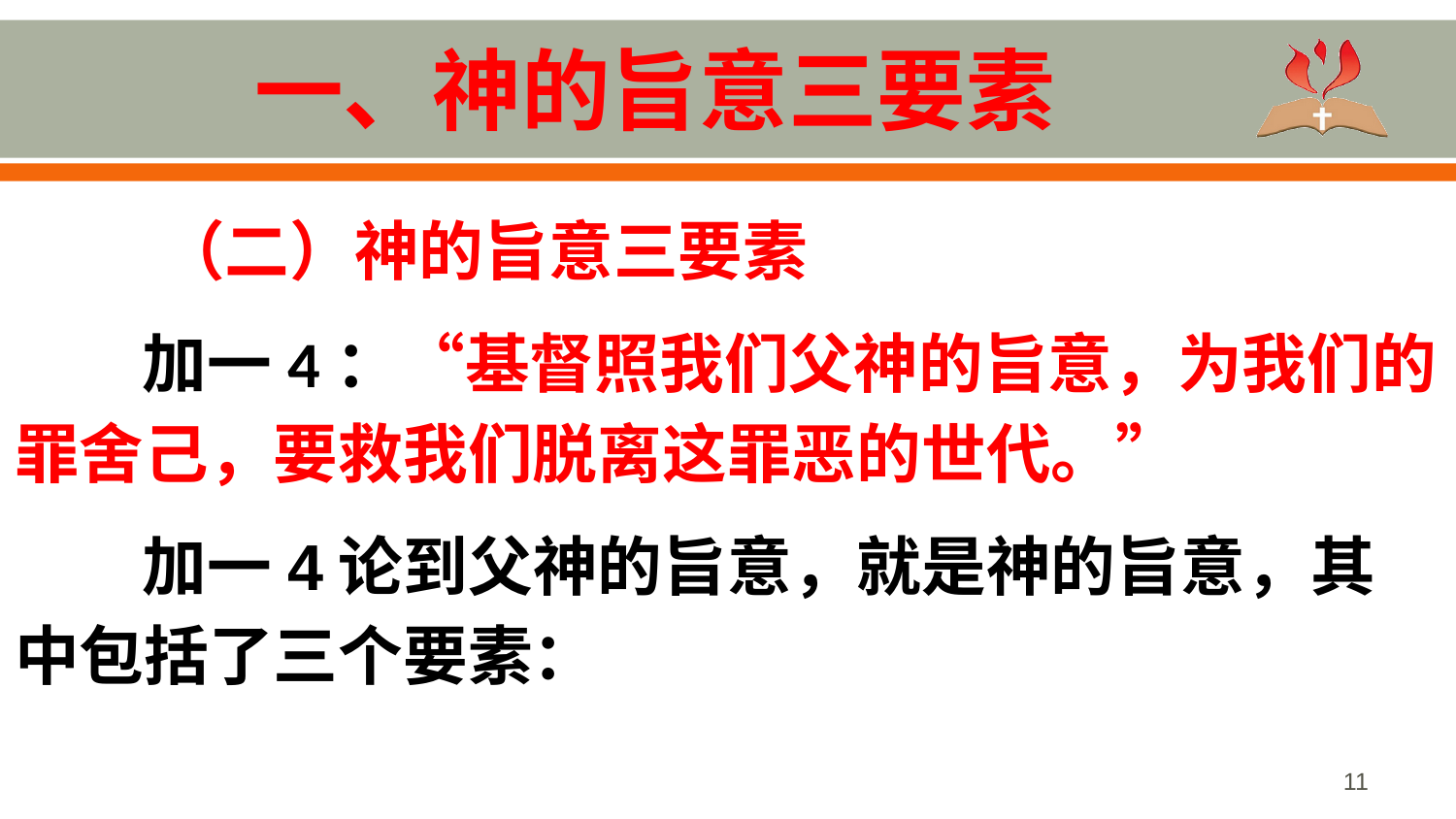

# 一、神的旨意三要素
	（二）神的旨意三要素
加一4：“基督照我们父神的旨意，为我们的罪舍己，要救我们脱离这罪恶的世代。”
加一4论到父神的旨意，就是神的旨意，其中包括了三个要素：

11